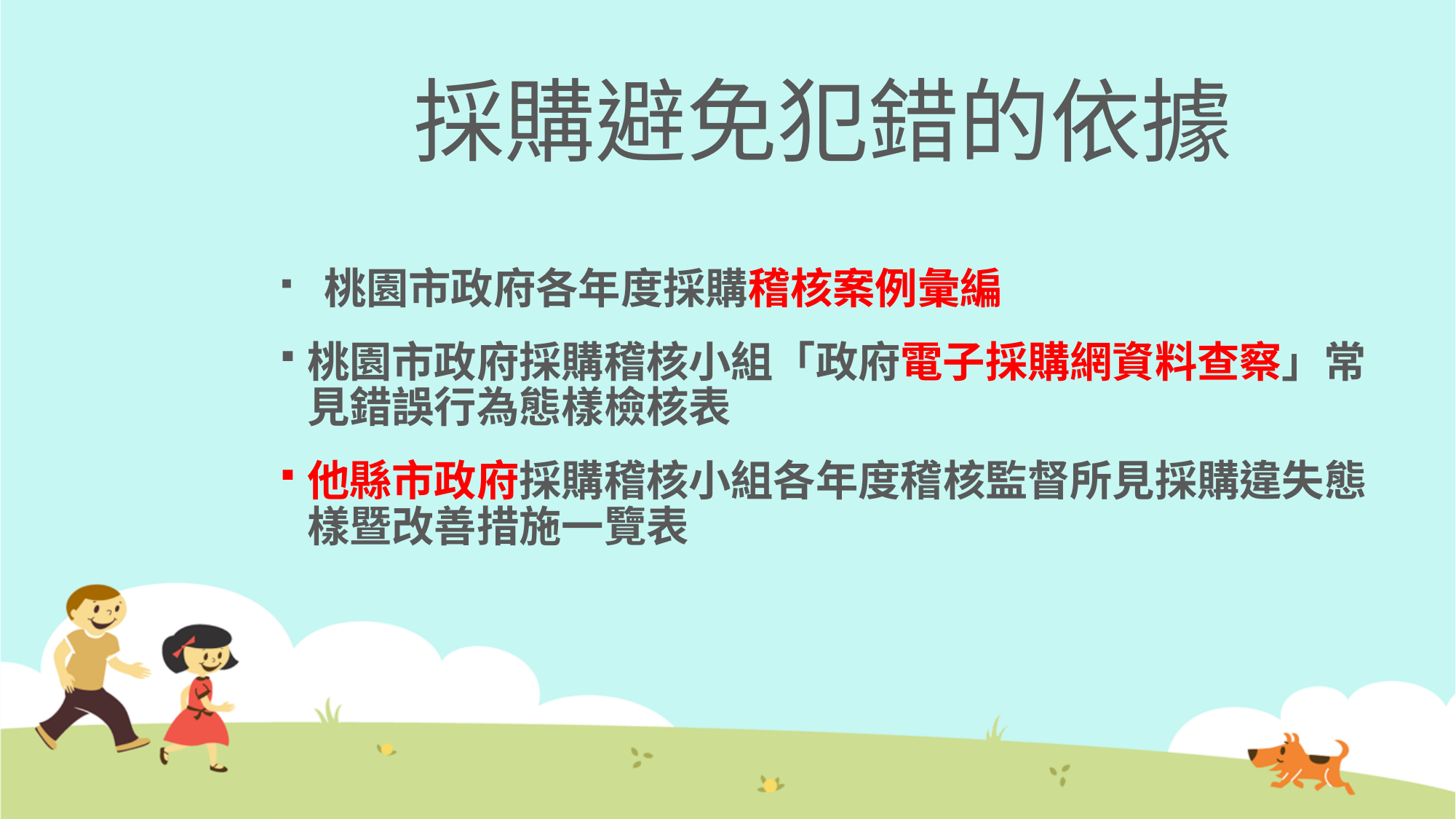

# 採購避免犯錯的依據

 桃園市政府各年度採購稽核案例彙編
桃園市政府採購稽核小組「政府電子採購網資料查察」常見錯誤行為態樣檢核表
他縣市政府採購稽核小組各年度稽核監督所見採購違失態樣暨改善措施一覽表